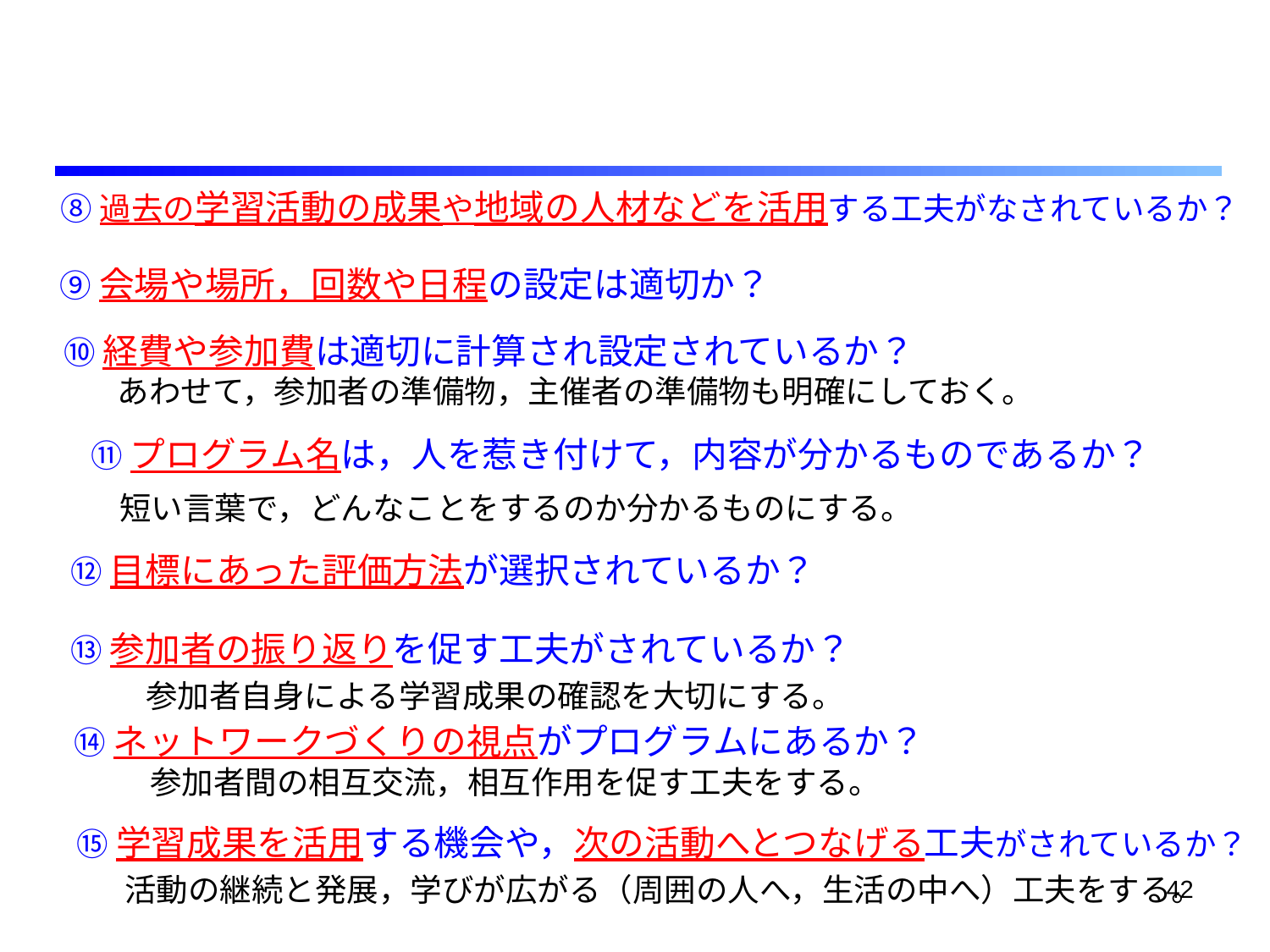

#

⑧過去の学習活動の成果や地域の人材などを活用する工夫がなされているか？
⑨会場や場所，回数や日程の設定は適切か？
⑩経費や参加費は適切に計算され設定されているか？
あわせて，参加者の準備物，主催者の準備物も明確にしておく。
⑪プログラム名は，人を惹き付けて，内容が分かるものであるか？
短い言葉で，どんなことをするのか分かるものにする。
⑫目標にあった評価方法が選択されているか？
⑬参加者の振り返りを促す工夫がされているか？
参加者自身による学習成果の確認を大切にする。
⑭ネットワークづくりの視点がプログラムにあるか？
 参加者間の相互交流，相互作用を促す工夫をする。
⑮学習成果を活用する機会や，次の活動へとつなげる工夫がされているか？
  活動の継続と発展，学びが広がる（周囲の人へ，生活の中へ）工夫をする。
42